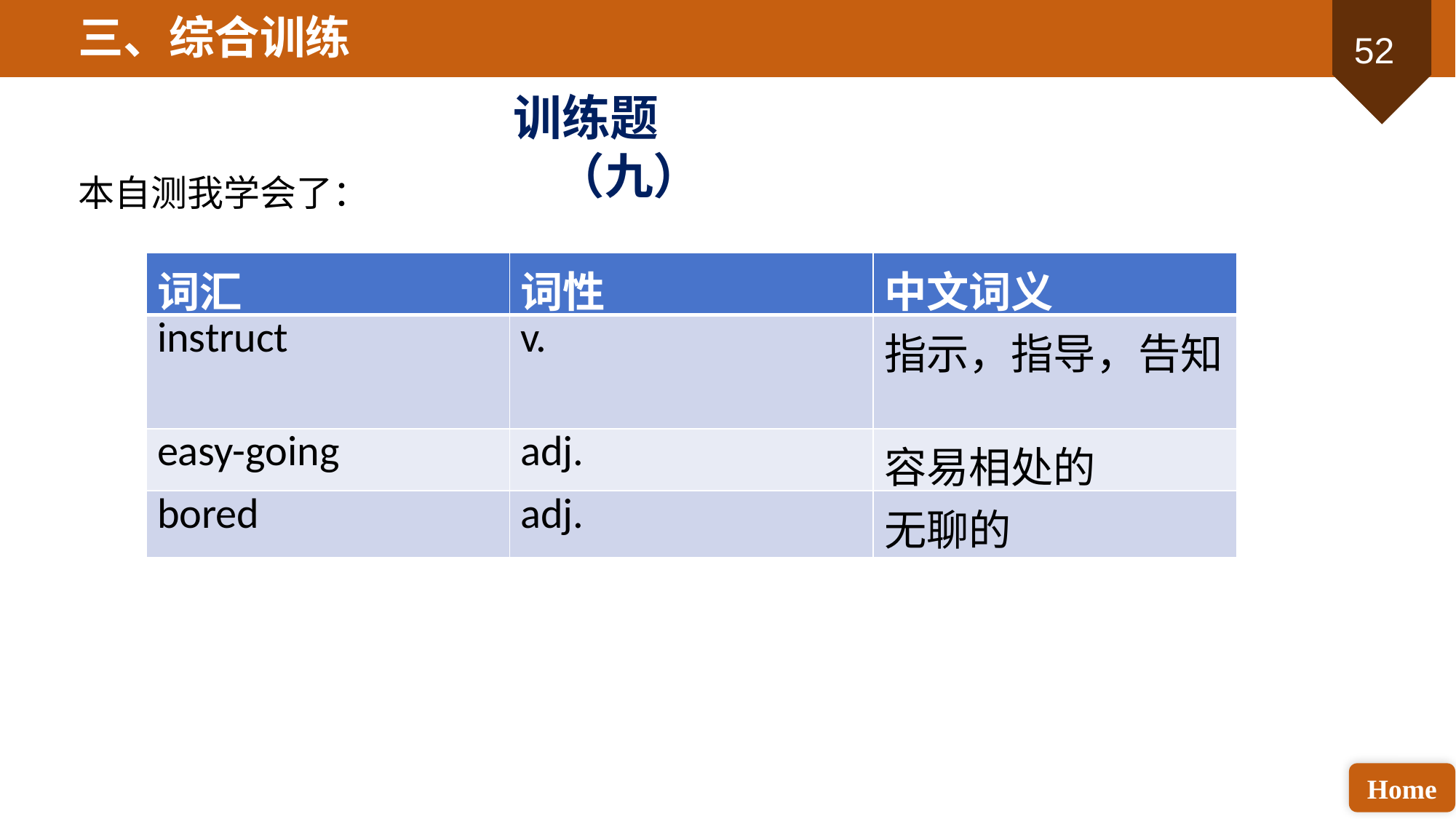

三、综合训练
训练题（九）
本自测我学会了：

| 词汇 | 词性 | 中文词义 |
| --- | --- | --- |
| instruct | v. | 指示，指导，告知 |
| easy-going | adj. | 容易相处的 |
| bored | adj. | 无聊的 |